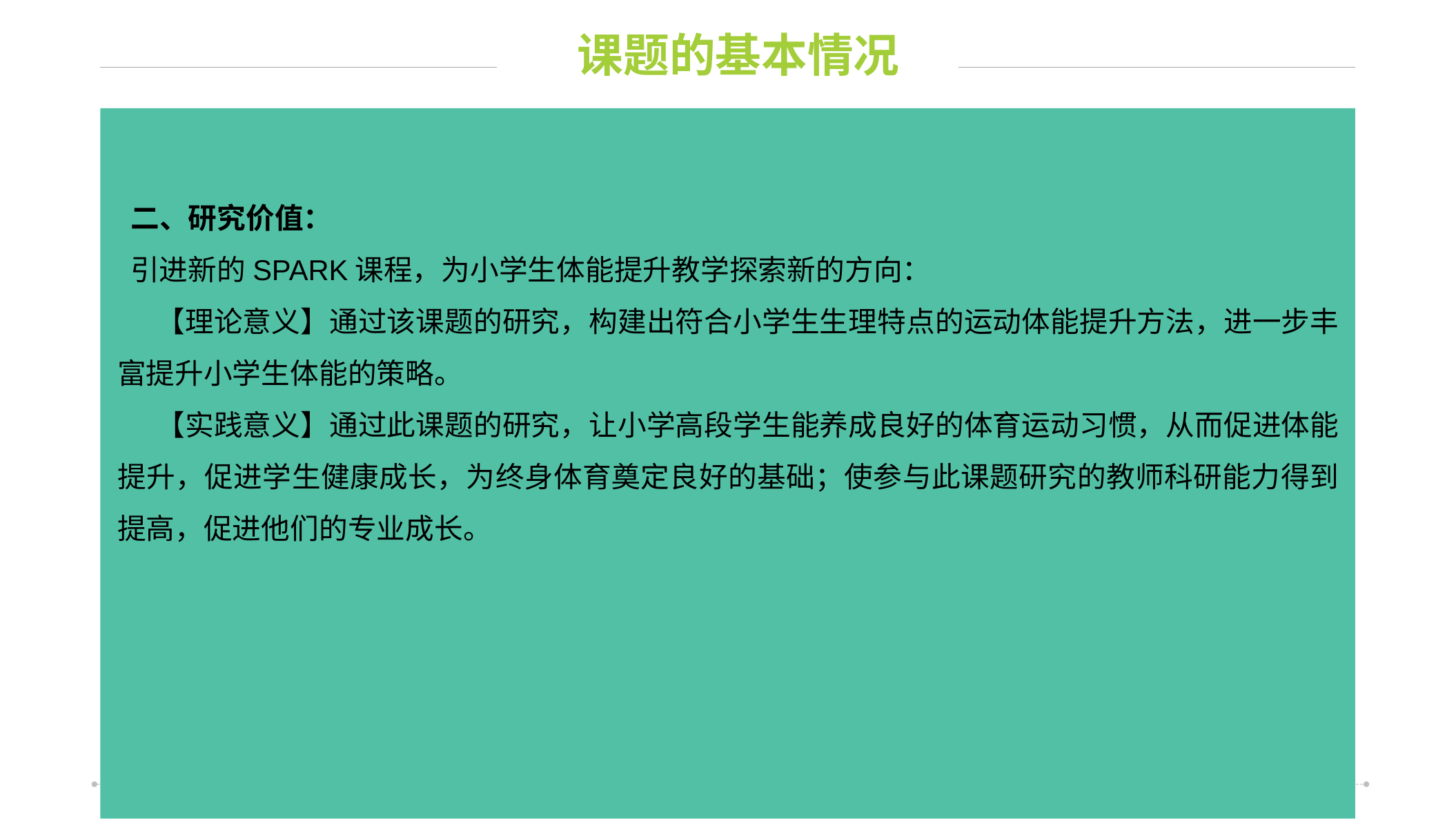

课题的基本情况

 二、研究价值：
 引进新的SPARK课程，为小学生体能提升教学探索新的方向：
     【理论意义】通过该课题的研究，构建出符合小学生生理特点的运动体能提升方法，进一步丰富提升小学生体能的策略。
     【实践意义】通过此课题的研究，让小学高段学生能养成良好的体育运动习惯，从而促进体能提升，促进学生健康成长，为终身体育奠定良好的基础；使参与此课题研究的教师科研能力得到提高，促进他们的专业成长。